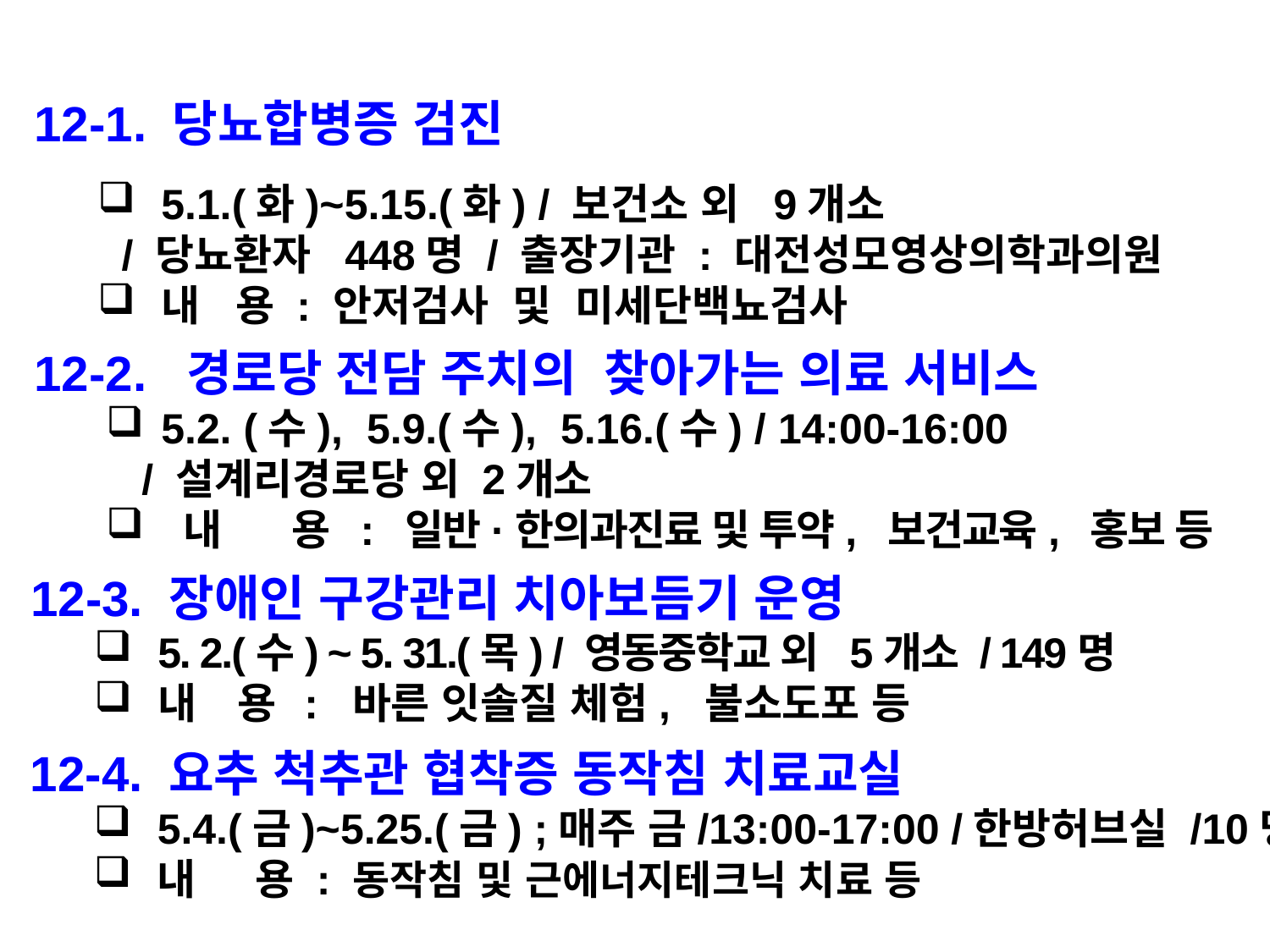

12-1. 당뇨합병증 검진
5.1.(화)~5.15.(화) / 보건소 외  9개소
  / 당뇨환자  448명 / 출장기관 : 대전성모영상의학과의원
내   용 : 안저검사  및  미세단백뇨검사

12-2.  경로당 전담 주치의  찾아가는 의료 서비스
5.2. (수),  5.9.(수),  5.16.(수) / 14:00-16:00
   / 설계리경로당 외 2개소
 내       용  :  일반·한의과진료 및 투약,  보건교육,  홍보 등
12-3. 장애인 구강관리 치아보듬기 운영
5. 2.(수) ~ 5. 31.(목) / 영동중학교 외  5개소 / 149명
내        용  :  바른 잇솔질 체험,  불소도포 등
12-4. 요추 척추관 협착증 동작침 치료교실
5.4.(금)~5.25.(금) ;매주 금/13:00-17:00 /한방허브실 /10명
내     용 : 동작침 및 근에너지테크닉 치료 등